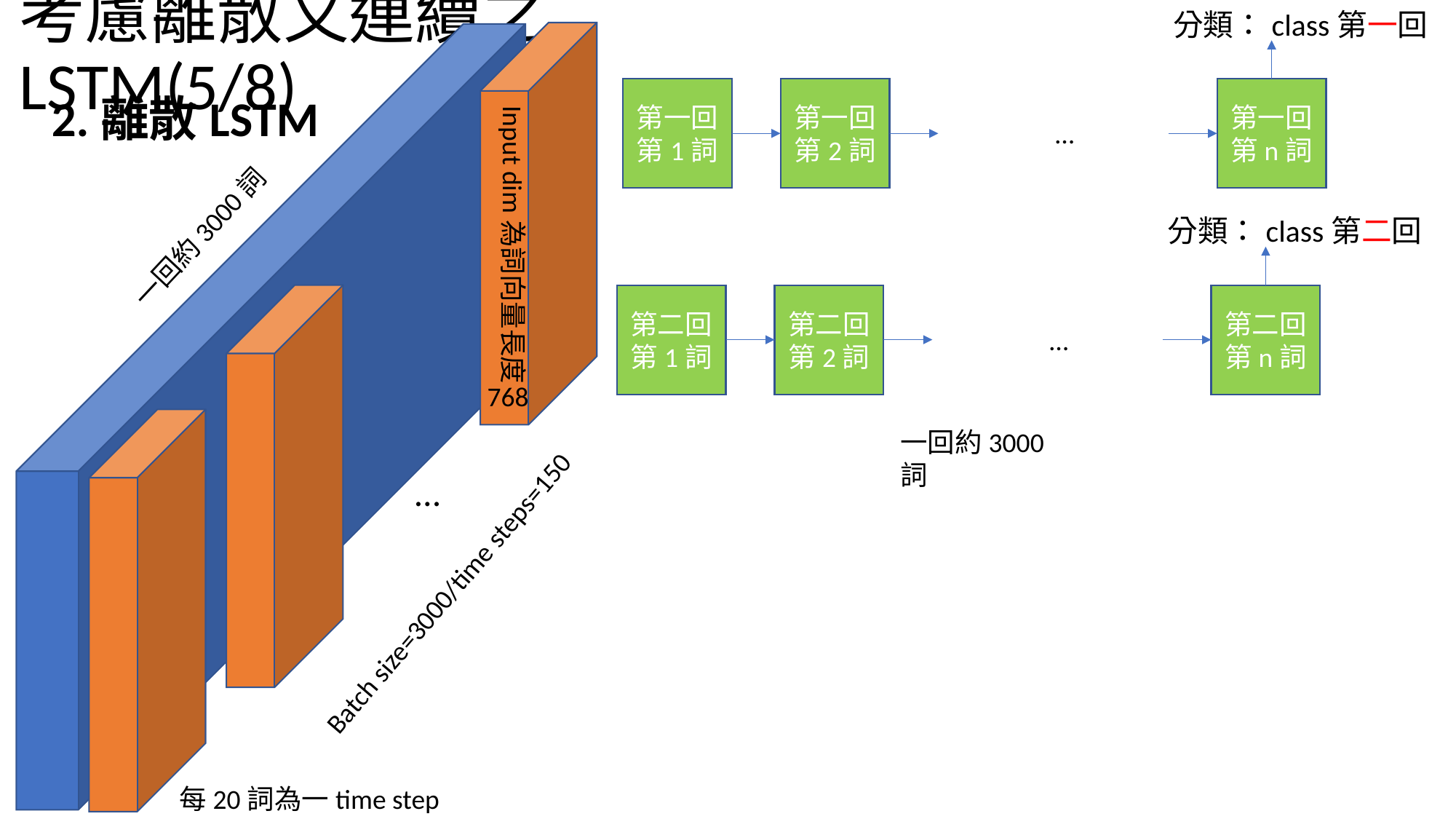

分類：class第一回
# 考慮離散又連續之LSTM(5/8)

第一回第1詞
第一回第2詞
第一回第n詞
2.離散LSTM
Input dim為詞向量長度

…
分類：class第二回
一回約3000詞

第二回第1詞
第二回第2詞
第二回第n詞
…
768

一回約3000詞
…
Batch size=3000/time steps=150
每20詞為一time step